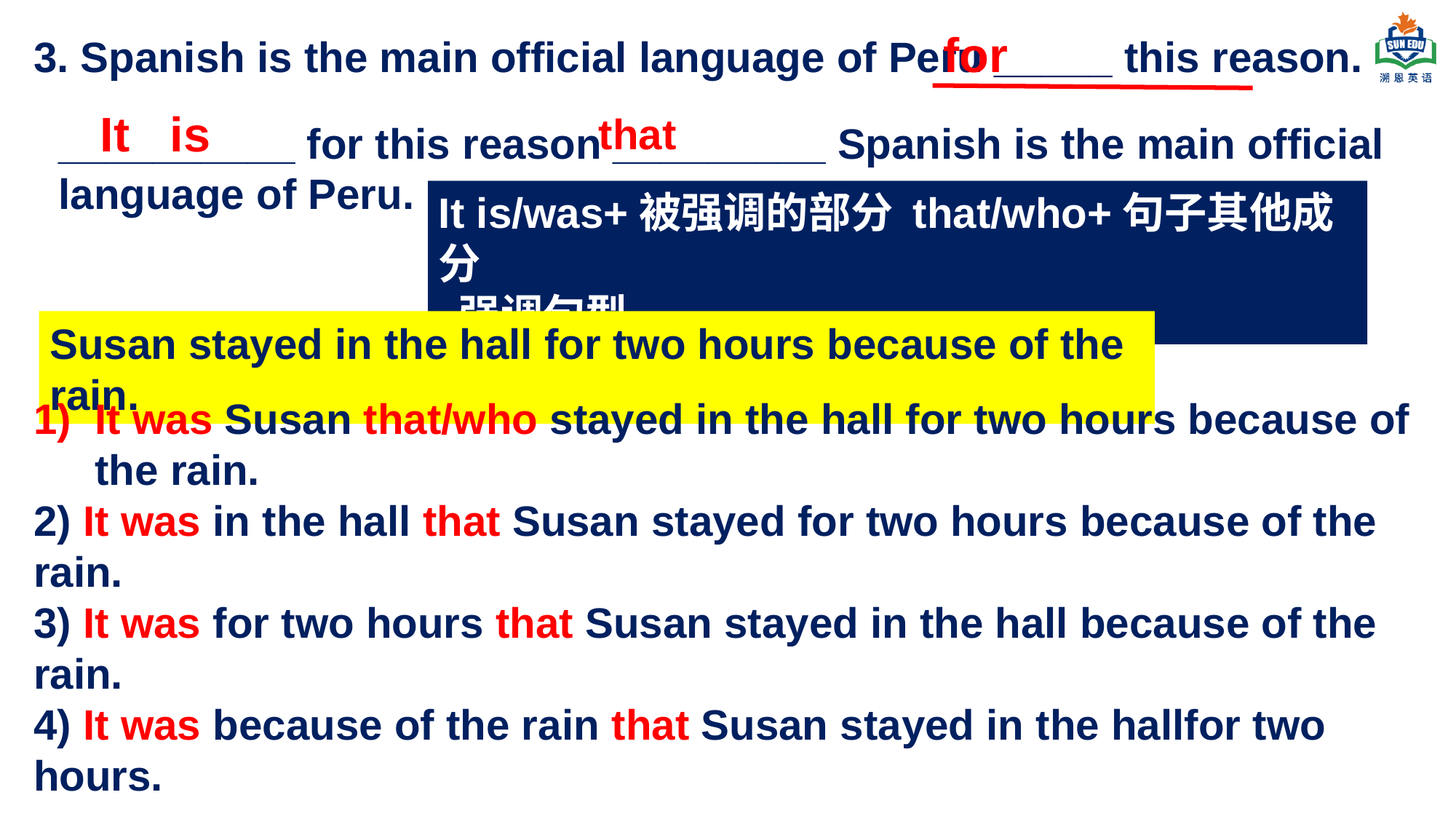

for
3. Spanish is the main official language of Peru _____ this reason.
It   is
that
__________ for this reason _________ Spanish is the main official language of Peru.
It is/was+被强调的部分 that/who+句子其他成分
 强调句型
Susan stayed in the hall for two hours because of the rain.
It was Susan that/who stayed in the hall for two hours because of the rain.
2) It was in the hall that Susan stayed for two hours because of the rain.
3) It was for two hours that Susan stayed in the hall because of the rain.
4) It was because of the rain that Susan stayed in the hallfor two hours.